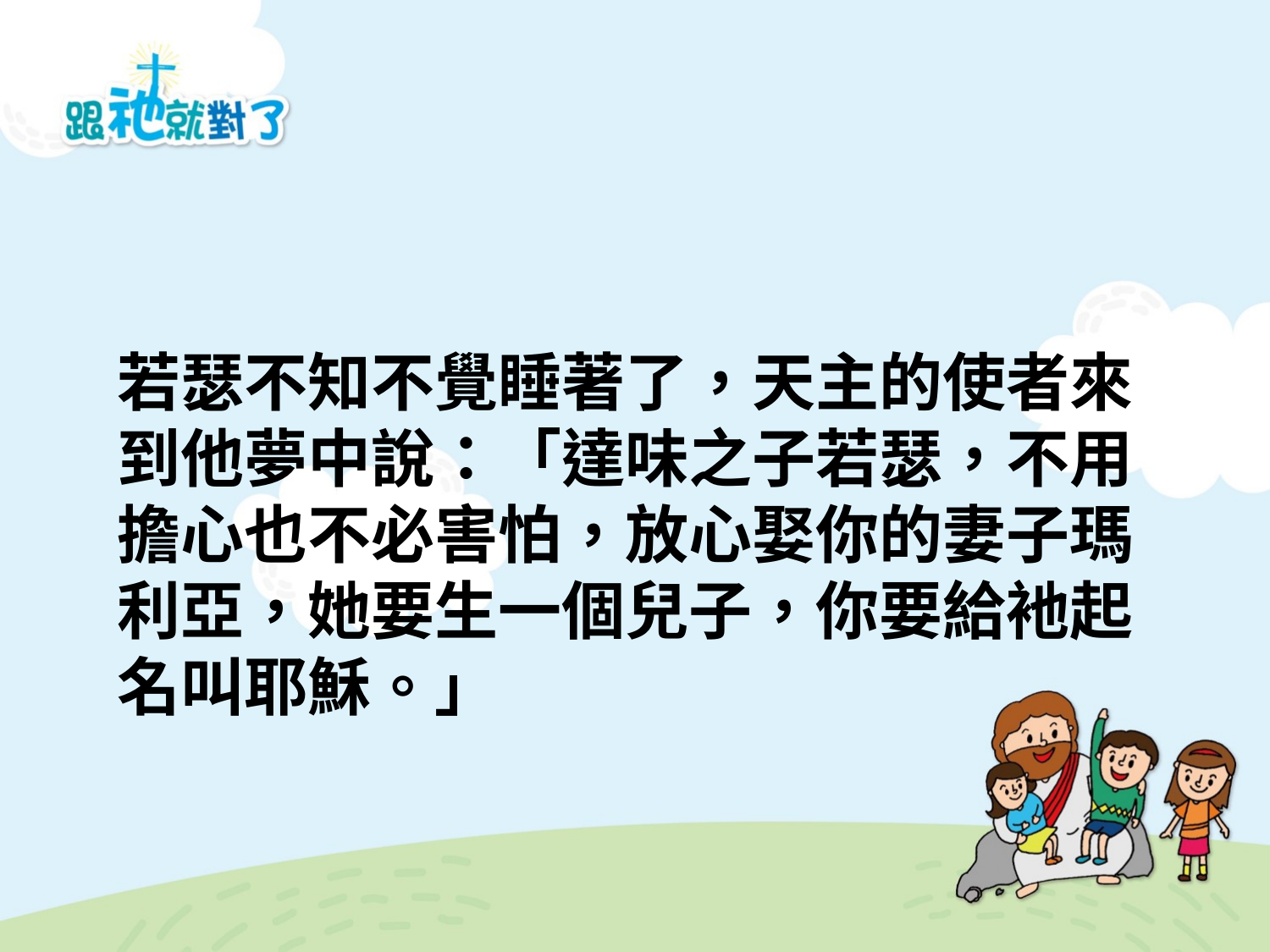

若瑟不知不覺睡著了，天主的使者來到他夢中說：「達味之子若瑟，不用擔心也不必害怕，放心娶你的妻子瑪利亞，她要生一個兒子，你要給衪起名叫耶穌。」